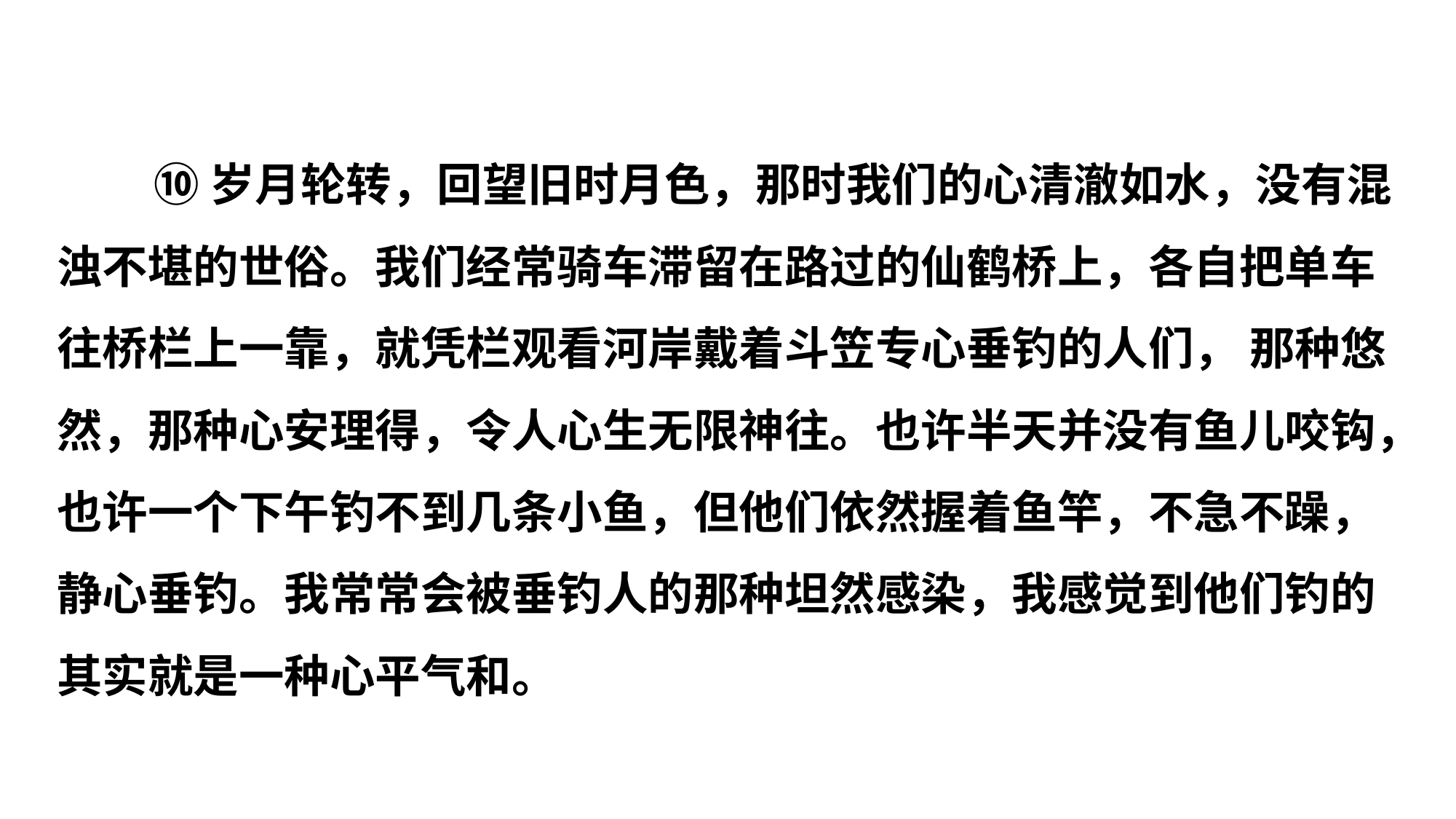

⑩岁月轮转，回望旧时月色，那时我们的心清澈如水，没有混浊不堪的世俗。我们经常骑车滞留在路过的仙鹤桥上，各自把单车往桥栏上一靠，就凭栏观看河岸戴着斗笠专心垂钓的人们， 那种悠然，那种心安理得，令人心生无限神往。也许半天并没有鱼儿咬钩，也许一个下午钓不到几条小鱼，但他们依然握着鱼竿，不急不躁，静心垂钓。我常常会被垂钓人的那种坦然感染，我感觉到他们钓的其实就是一种心平气和。